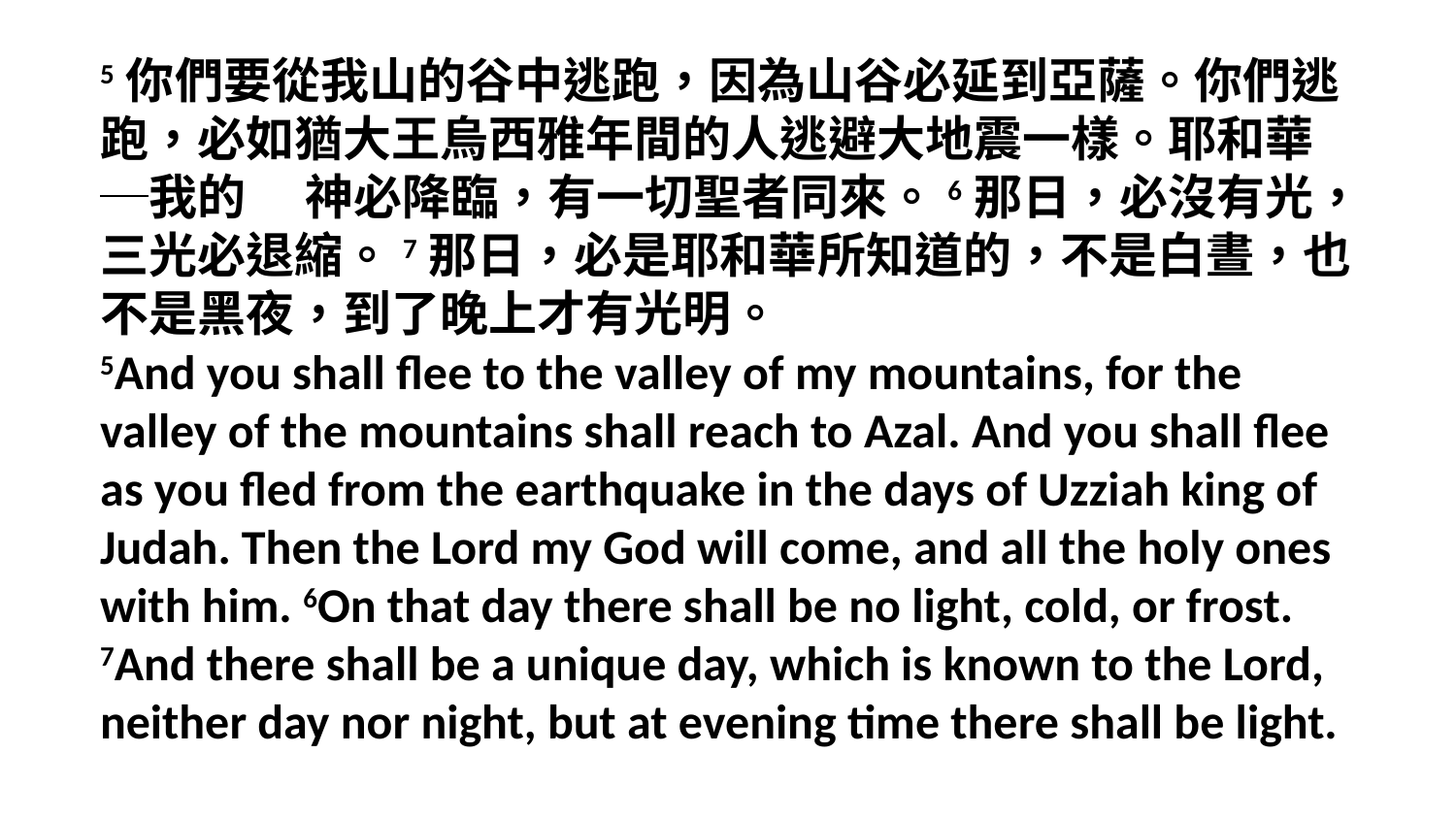

5你們要從我山的谷中逃跑，因為山谷必延到亞薩。你們逃跑，必如猶大王烏西雅年間的人逃避大地震一樣。耶和華─我的　 神必降臨，有一切聖者同來。6那日，必沒有光，三光必退縮。7那日，必是耶和華所知道的，不是白晝，也不是黑夜，到了晚上才有光明。
5And you shall flee to the valley of my mountains, for the valley of the mountains shall reach to Azal. And you shall flee as you fled from the earthquake in the days of Uzziah king of Judah. Then the Lord my God will come, and all the holy ones with him. 6On that day there shall be no light, cold, or frost. 7And there shall be a unique day, which is known to the Lord, neither day nor night, but at evening time there shall be light.